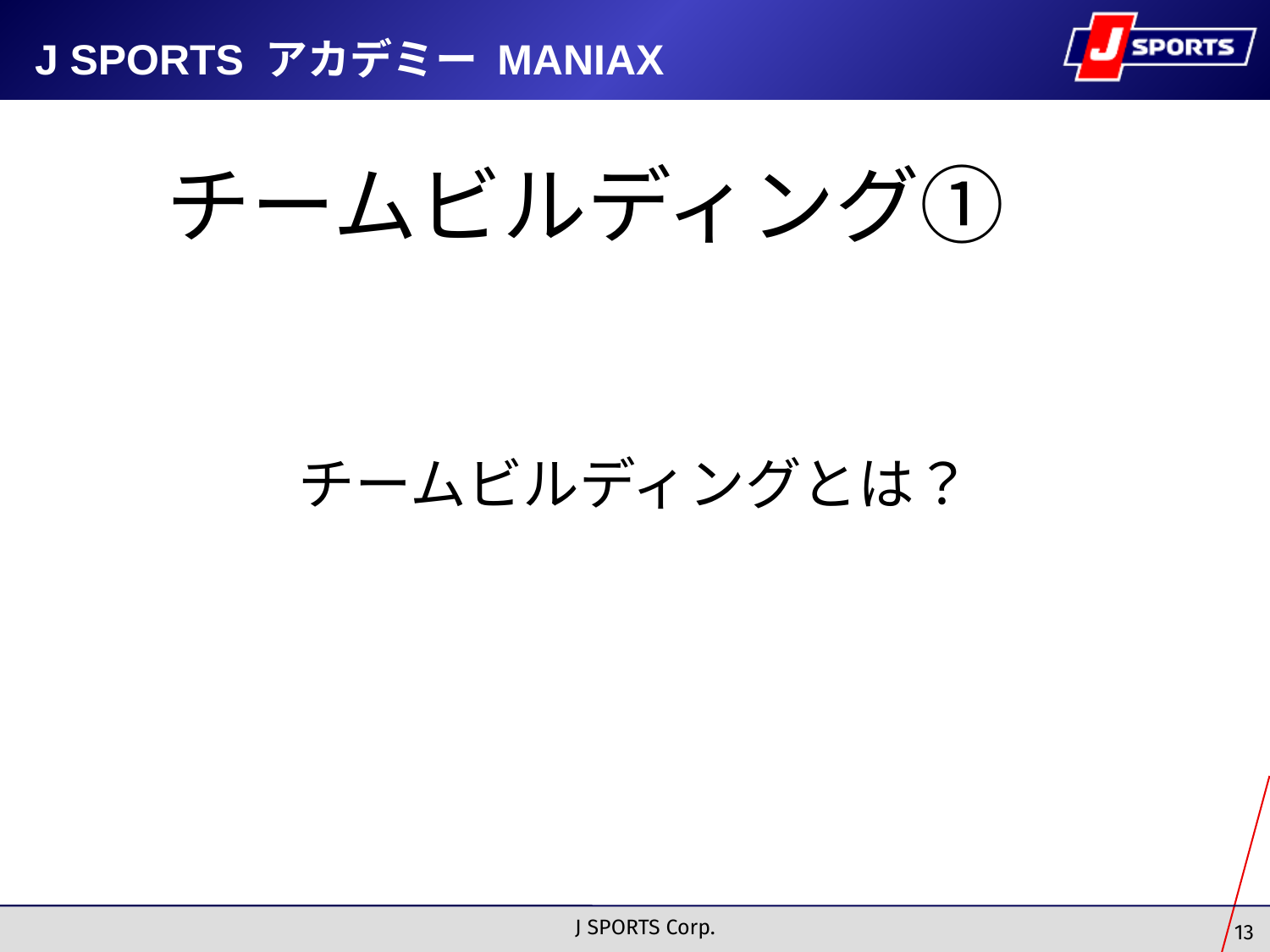

J SPORTS アカデミー MANIAX
チームビルディング①

チームビルディングとは？
J SPORTS Corp.
13